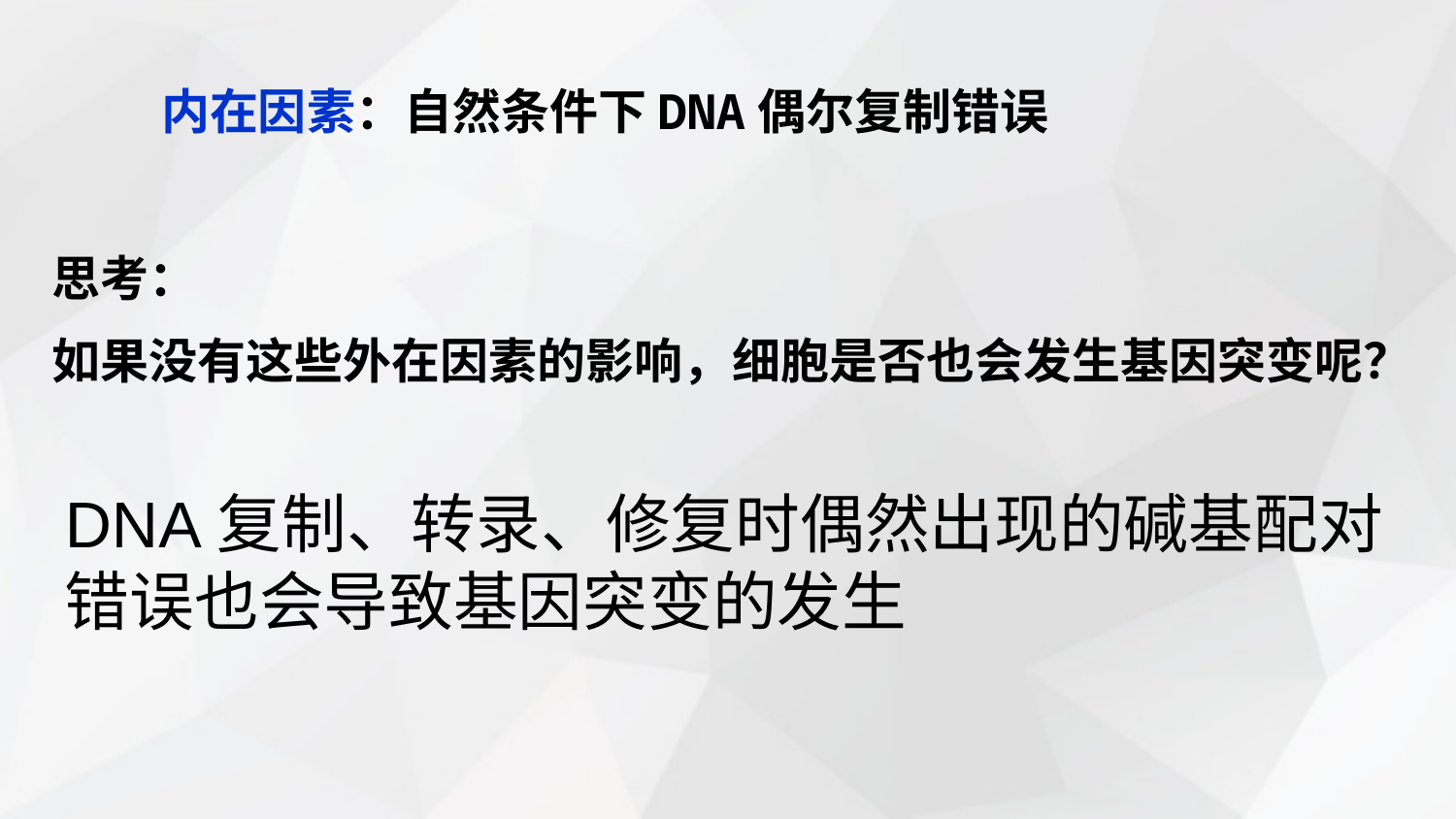

内在因素：自然条件下DNA偶尔复制错误
思考：
如果没有这些外在因素的影响，细胞是否也会发生基因突变呢？
DNA复制、转录、修复时偶然出现的碱基配对错误也会导致基因突变的发生